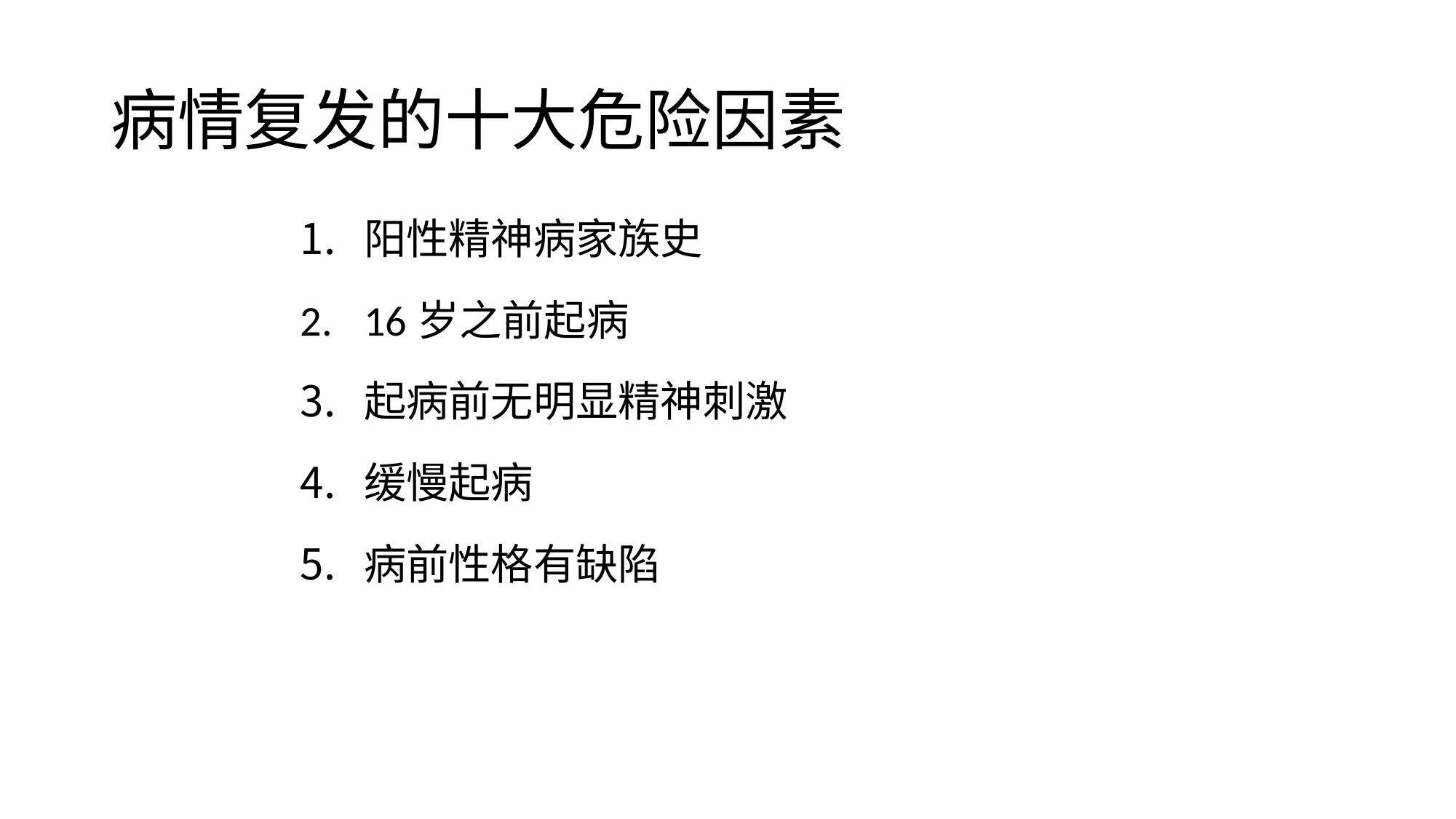

# 病情复发的十大危险因素
阳性精神病家族史
16岁之前起病
起病前无明显精神刺激
缓慢起病
病前性格有缺陷
33